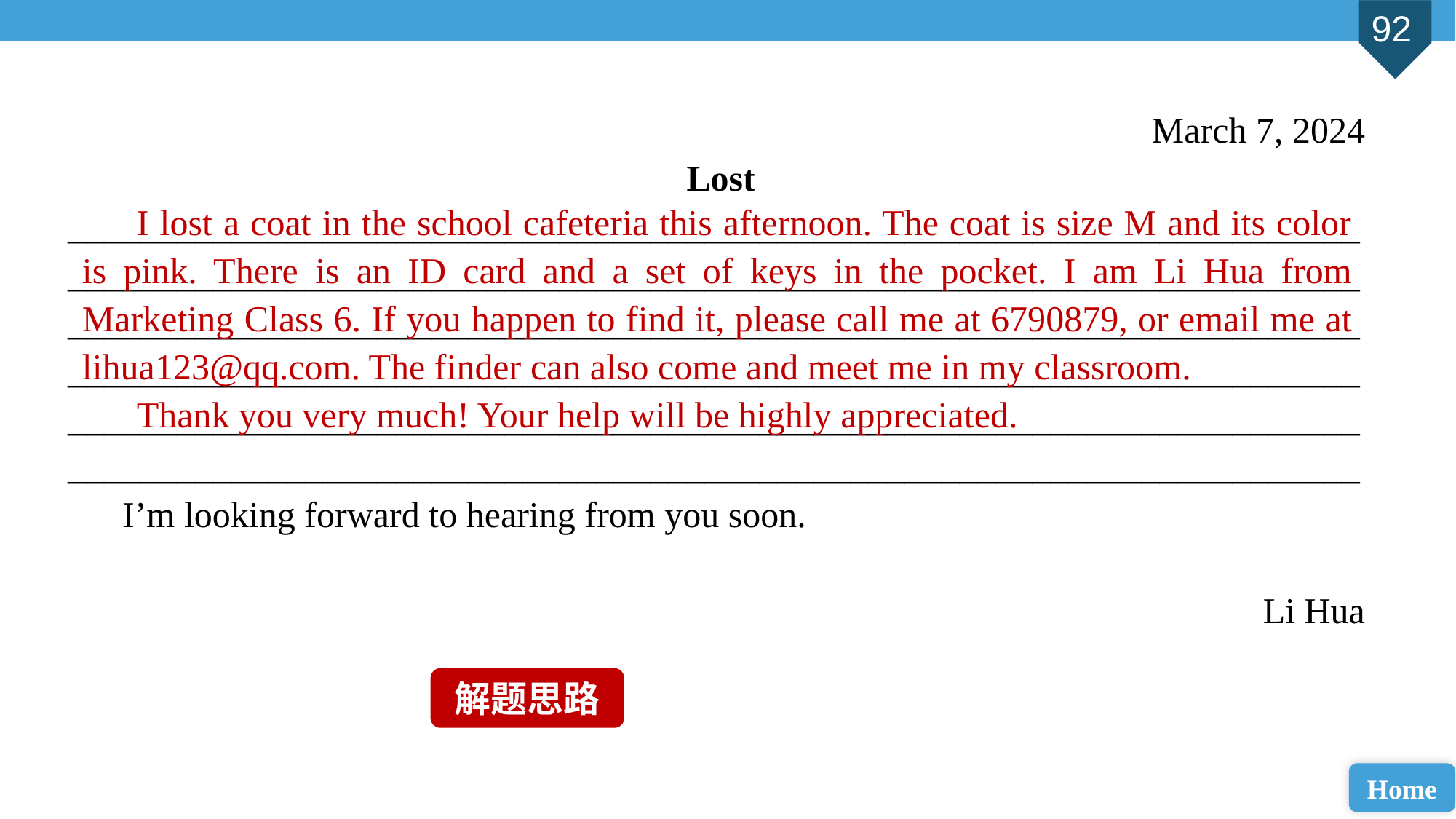

March 7, 2024
 Lost
______________________________________________________________________________________________________________________________________________
______________________________________________________________________________________________________________________________________________
______________________________________________________________________________________________________________________________________________
      I’m looking forward to hearing from you soon.

 Li Hua
I lost a coat in the school cafeteria this afternoon. The coat is size M and its color is pink. There is an ID card and a set of keys in the pocket. I am Li Hua from Marketing Class 6. If you happen to find it, please call me at 6790879, or email me at lihua123@qq.com. The finder can also come and meet me in my classroom.
Thank you very much! Your help will be highly appreciated.
解题思路